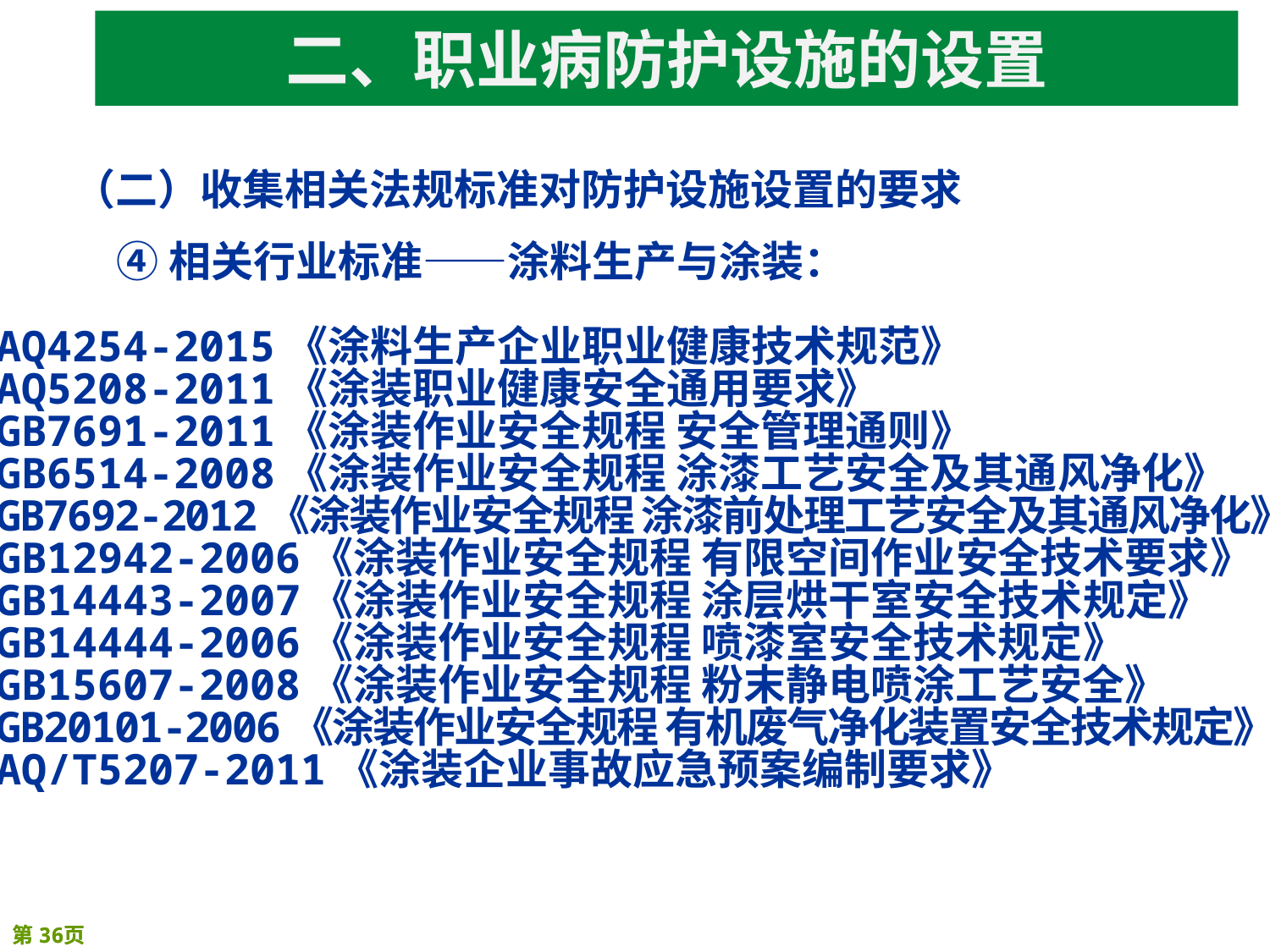

二、职业病防护设施的设置
（二）收集相关法规标准对防护设施设置的要求
④相关行业标准——涂料生产与涂装：
AQ4254-2015《涂料生产企业职业健康技术规范》
AQ5208-2011《涂装职业健康安全通用要求》
GB7691-2011《涂装作业安全规程 安全管理通则》
GB6514-2008《涂装作业安全规程 涂漆工艺安全及其通风净化》
GB7692-2012《涂装作业安全规程 涂漆前处理工艺安全及其通风净化》
GB12942-2006《涂装作业安全规程 有限空间作业安全技术要求》
GB14443-2007《涂装作业安全规程 涂层烘干室安全技术规定》
GB14444-2006《涂装作业安全规程 喷漆室安全技术规定》
GB15607-2008《涂装作业安全规程 粉末静电喷涂工艺安全》
GB20101-2006《涂装作业安全规程 有机废气净化装置安全技术规定》
AQ/T5207-2011《涂装企业事故应急预案编制要求》